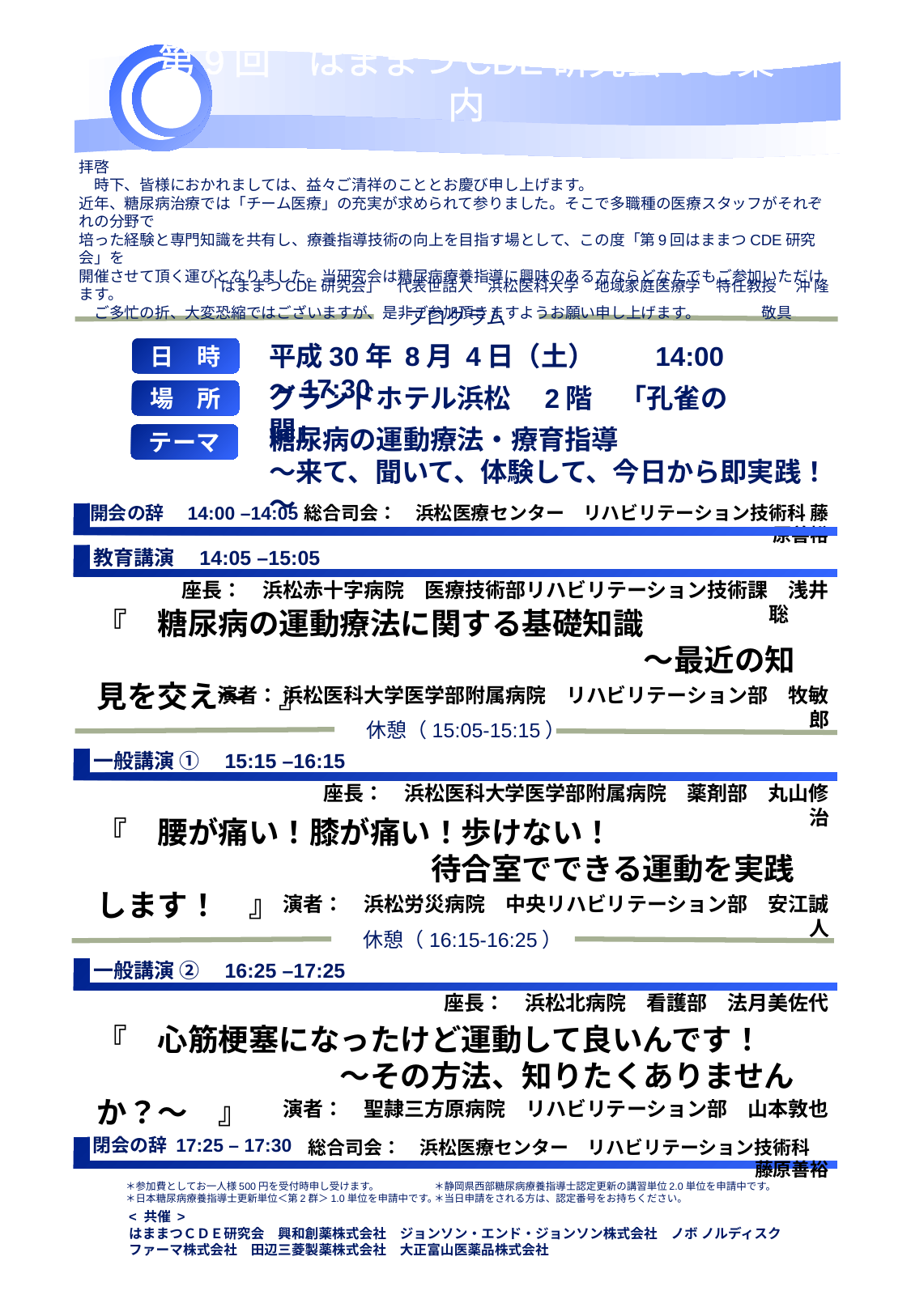

第9回　はままつCDE研究会のご案内
拝啓
　時下、皆様におかれましては、益々ご清祥のこととお慶び申し上げます。
近年、糖尿病治療では「チーム医療」の充実が求められて参りました。そこで多職種の医療スタッフがそれぞれの分野で
培った経験と専門知識を共有し、療養指導技術の向上を目指す場として、この度「第9回はままつCDE研究会」を
開催させて頂く運びとなりました。当研究会は糖尿病療養指導に興味のある方ならどなたでもご参加いただけます。
　ご多忙の折、大変恐縮ではございますが、是非ご参加頂きますようお願い申し上げます。　　　　敬具
「はままつCDE研究会」　代表世話人　浜松医科大学　地域家庭医療学　特任教授 　沖 隆
　プログラム
平成30年 8月 4日（土）　　14:00～17:30
日　時
グランドホテル浜松　2階　「孔雀の間」
場　所
糖尿病の運動療法・療育指導
～来て、聞いて、体験して、今日から即実践！～
テーマ
開会の辞　14:00 –14:05
総合司会：　浜松医療センター　リハビリテーション技術科 藤原善裕

教育講演　14:05 –15:05

座長：　浜松赤十字病院　医療技術部リハビリテーション技術課　浅井聡
『　糖尿病の運動療法に関する基礎知識
　　　　　　　　　　　　　　　　　　～最近の知見を交え～　』
演者： 浜松医科大学医学部附属病院　リハビリテーション部　牧敏郎
　休憩（15:05-15:15）
一般講演 ①　15:15 –16:15

座長：　浜松医科大学医学部附属病院　薬剤部　丸山修治
『　腰が痛い！膝が痛い！歩けない！
　　　　　　　　　　　待合室でできる運動を実践します！　』
演者：　浜松労災病院　中央リハビリテーション部　安江誠人
　休憩（16:15-16:25）
一般講演 ②　16:25 –17:25

座長：　浜松北病院　看護部　法月美佐代
『　心筋梗塞になったけど運動して良いんです！
　　　　　　　　～その方法、知りたくありませんか？～　』
演者：　聖隷三方原病院　リハビリテーション部　山本敦也
閉会の辞 17:25 – 17:30
総合司会：　浜松医療センター　リハビリテーション技術科　藤原善裕

＊参加費としてお一人様500円を受付時申し受けます。
＊日本糖尿病療養指導士更新単位＜第2群＞1.0単位を申請中です。

＊静岡県西部糖尿病療養指導士認定更新の講習単位2.0単位を申請中です。
＊当日申請をされる方は、認定番号をお持ちください。
< 共催 >
はままつＣＤＥ研究会　興和創薬株式会社　ジョンソン・エンド・ジョンソン株式会社　ノボ ノルディスクファーマ株式会社　田辺三菱製薬株式会社　大正富山医薬品株式会社